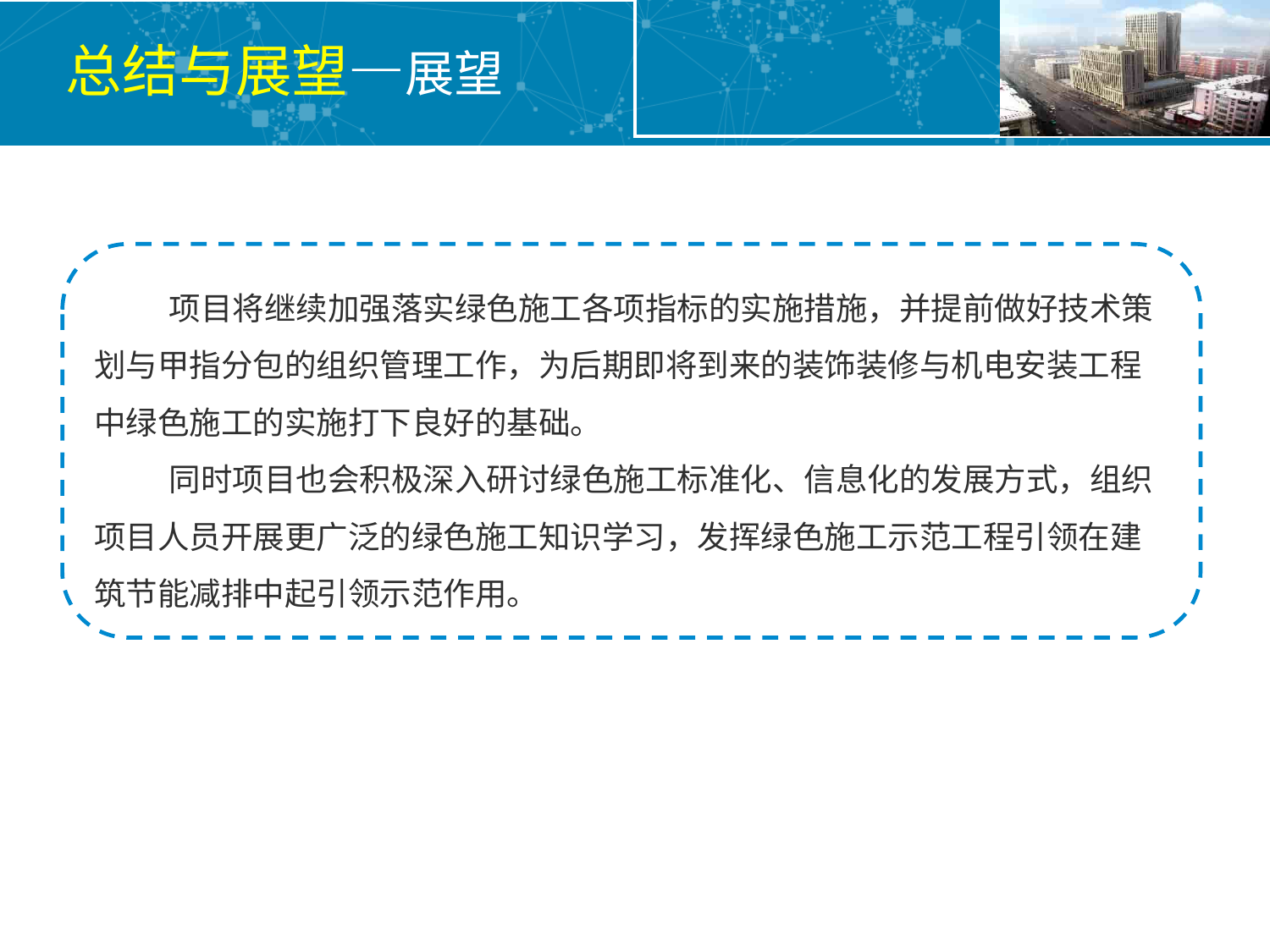

总结与展望—展望
项目将继续加强落实绿色施工各项指标的实施措施，并提前做好技术策划与甲指分包的组织管理工作，为后期即将到来的装饰装修与机电安装工程中绿色施工的实施打下良好的基础。
同时项目也会积极深入研讨绿色施工标准化、信息化的发展方式，组织项目人员开展更广泛的绿色施工知识学习，发挥绿色施工示范工程引领在建筑节能减排中起引领示范作用。